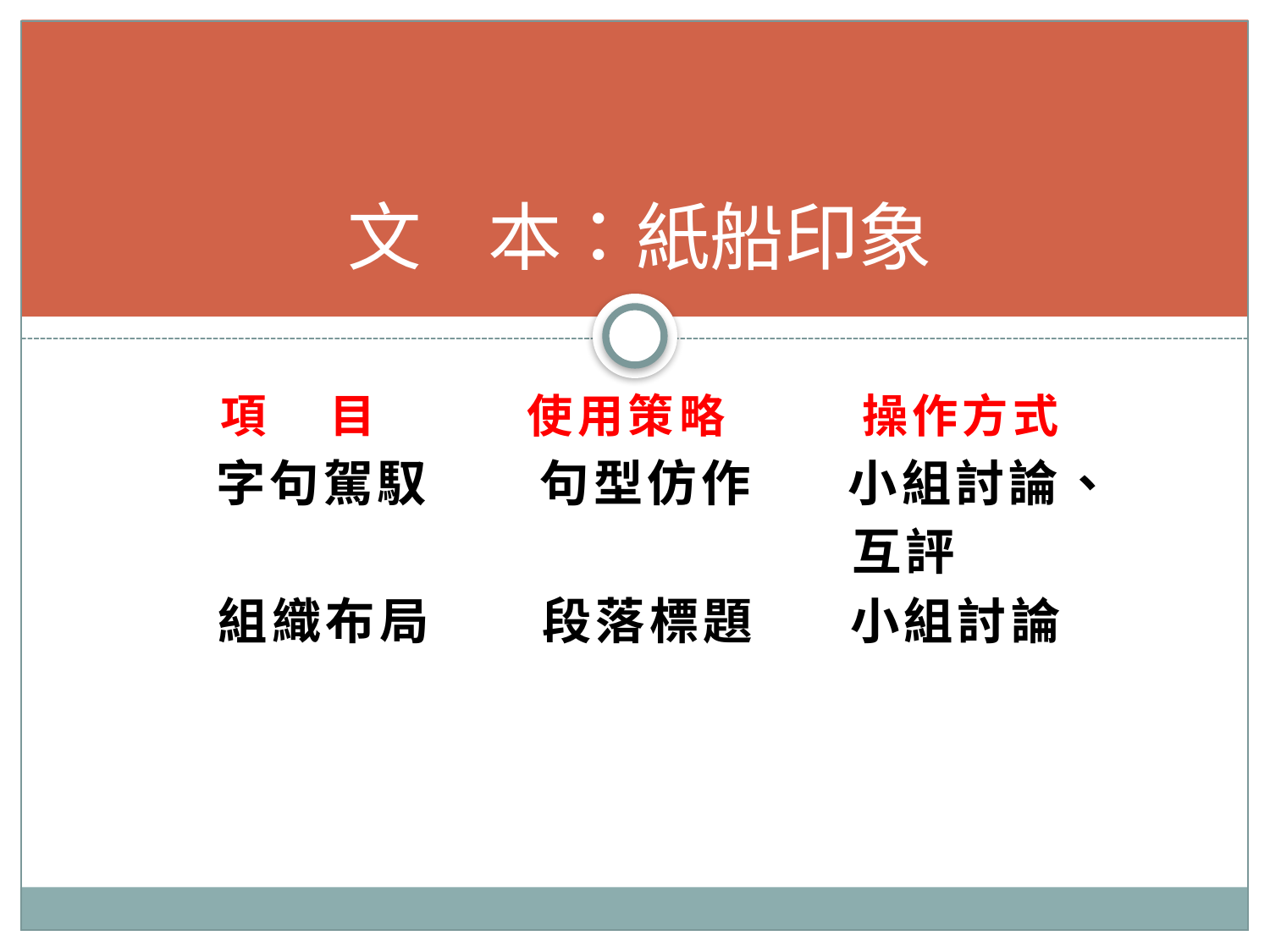

# 文    本：紙船印象
項    目          使用策略         操作方式
字句駕馭       句型仿作      小組討論、
                                 互評
組織布局       段落標題      小組討論